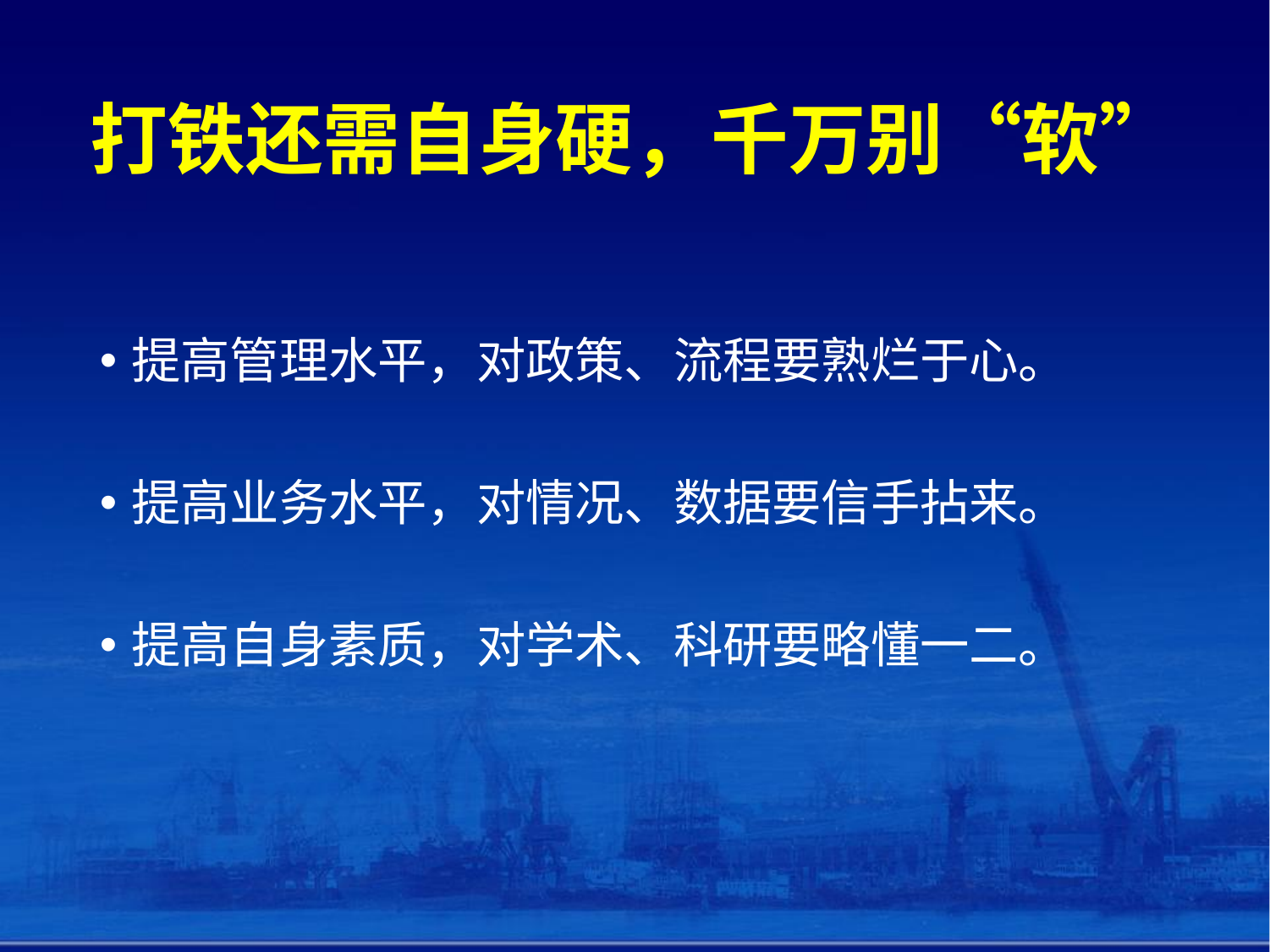

# 打铁还需自身硬，千万别“软”

提高管理水平，对政策、流程要熟烂于心。

提高业务水平，对情况、数据要信手拈来。

提高自身素质，对学术、科研要略懂一二。